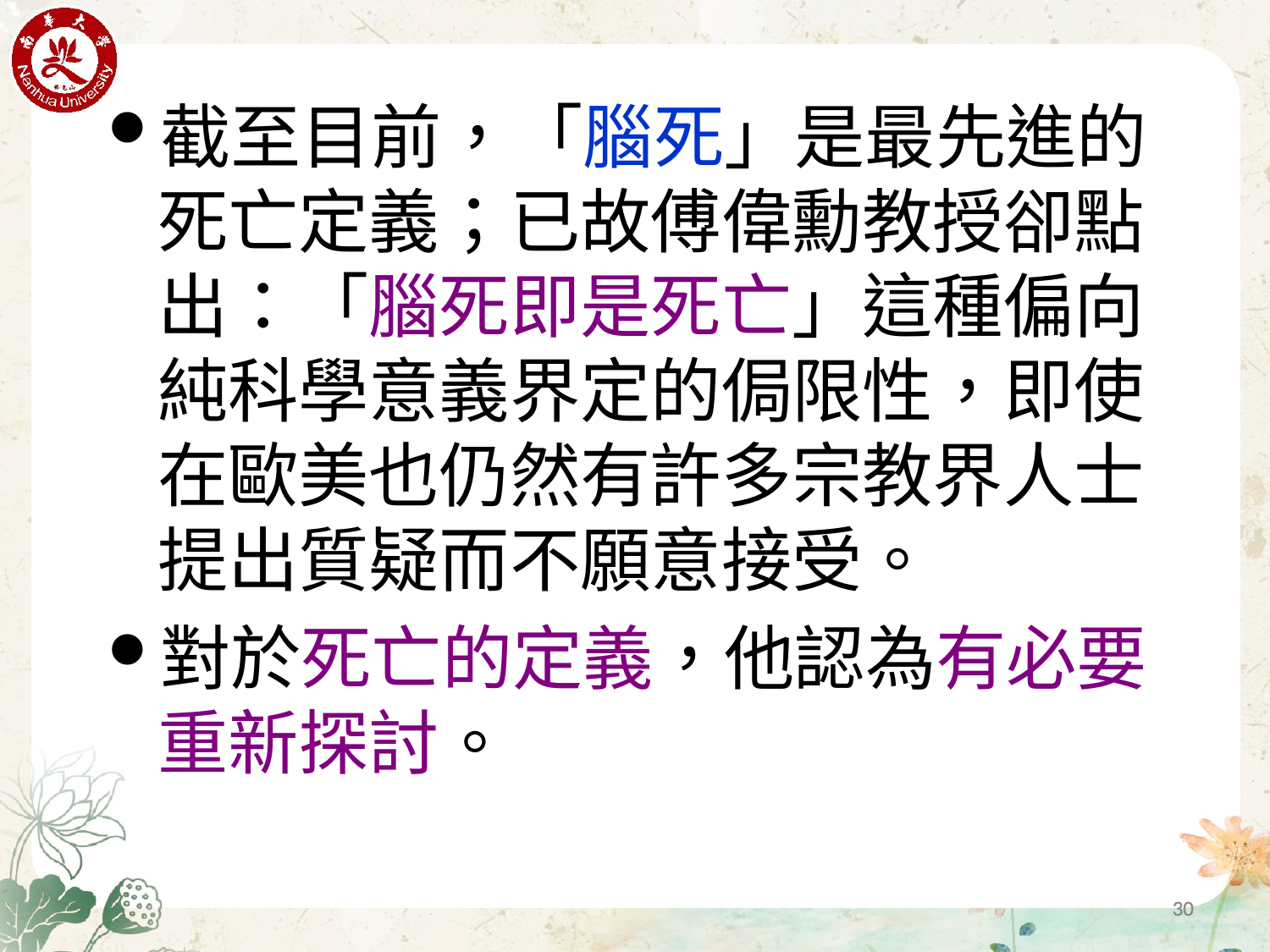

截至目前，「腦死」是最先進的死亡定義；已故傅偉勳教授卻點出：「腦死即是死亡」這種偏向純科學意義界定的侷限性，即使在歐美也仍然有許多宗教界人士提出質疑而不願意接受。
對於死亡的定義，他認為有必要重新探討。
30
30
30